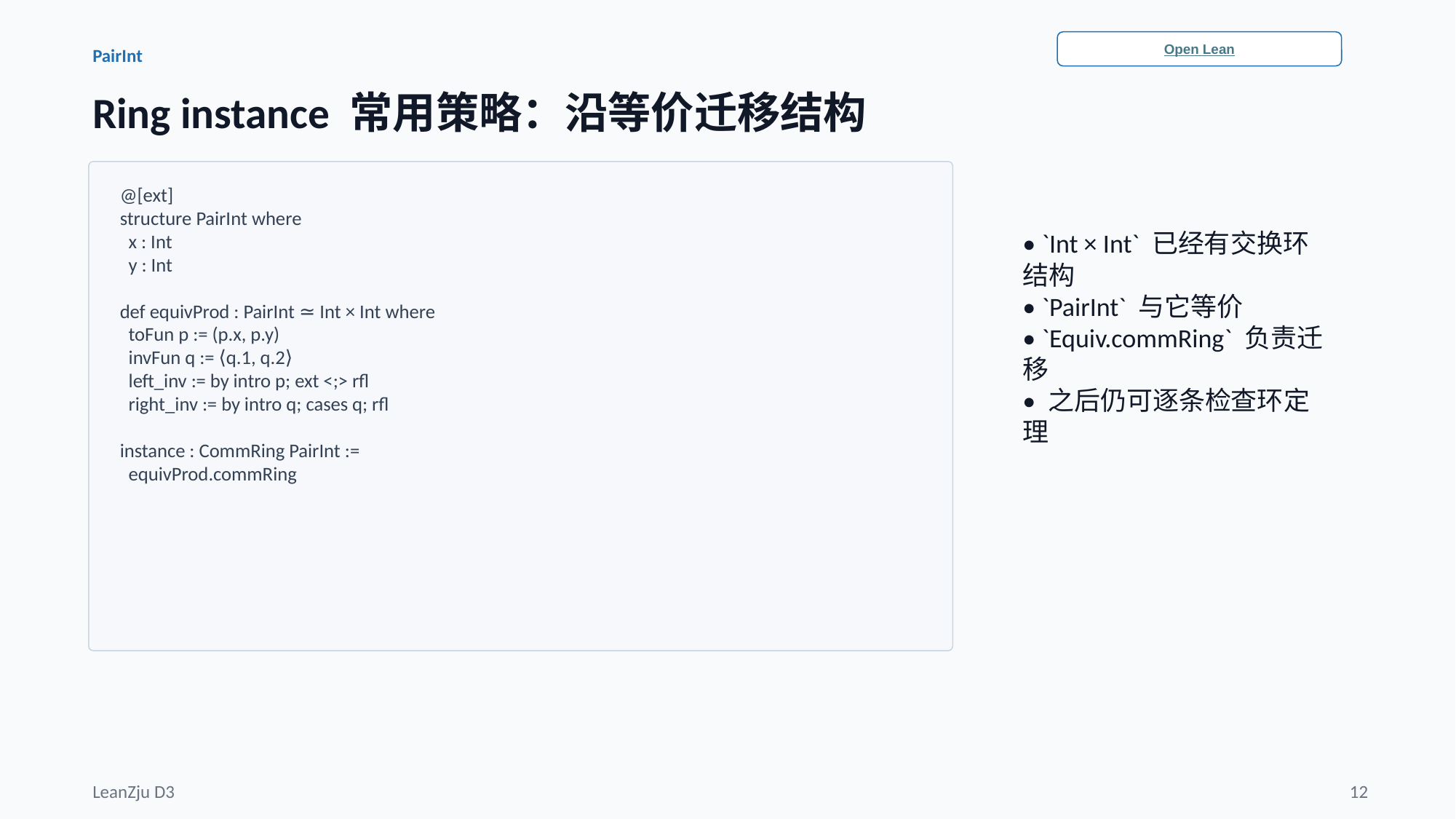

Open Lean
PairInt
Ring instance 常用策略：沿等价迁移结构

@[ext]
structure PairInt where
  x : Int
  y : Int

def equivProd : PairInt ≃ Int × Int where
  toFun p := (p.x, p.y)
  invFun q := ⟨q.1, q.2⟩
  left_inv := by intro p; ext <;> rfl
  right_inv := by intro q; cases q; rfl

instance : CommRing PairInt :=
  equivProd.commRing
• `Int × Int` 已经有交换环结构
• `PairInt` 与它等价
• `Equiv.commRing` 负责迁移
• 之后仍可逐条检查环定理
LeanZju D3
12